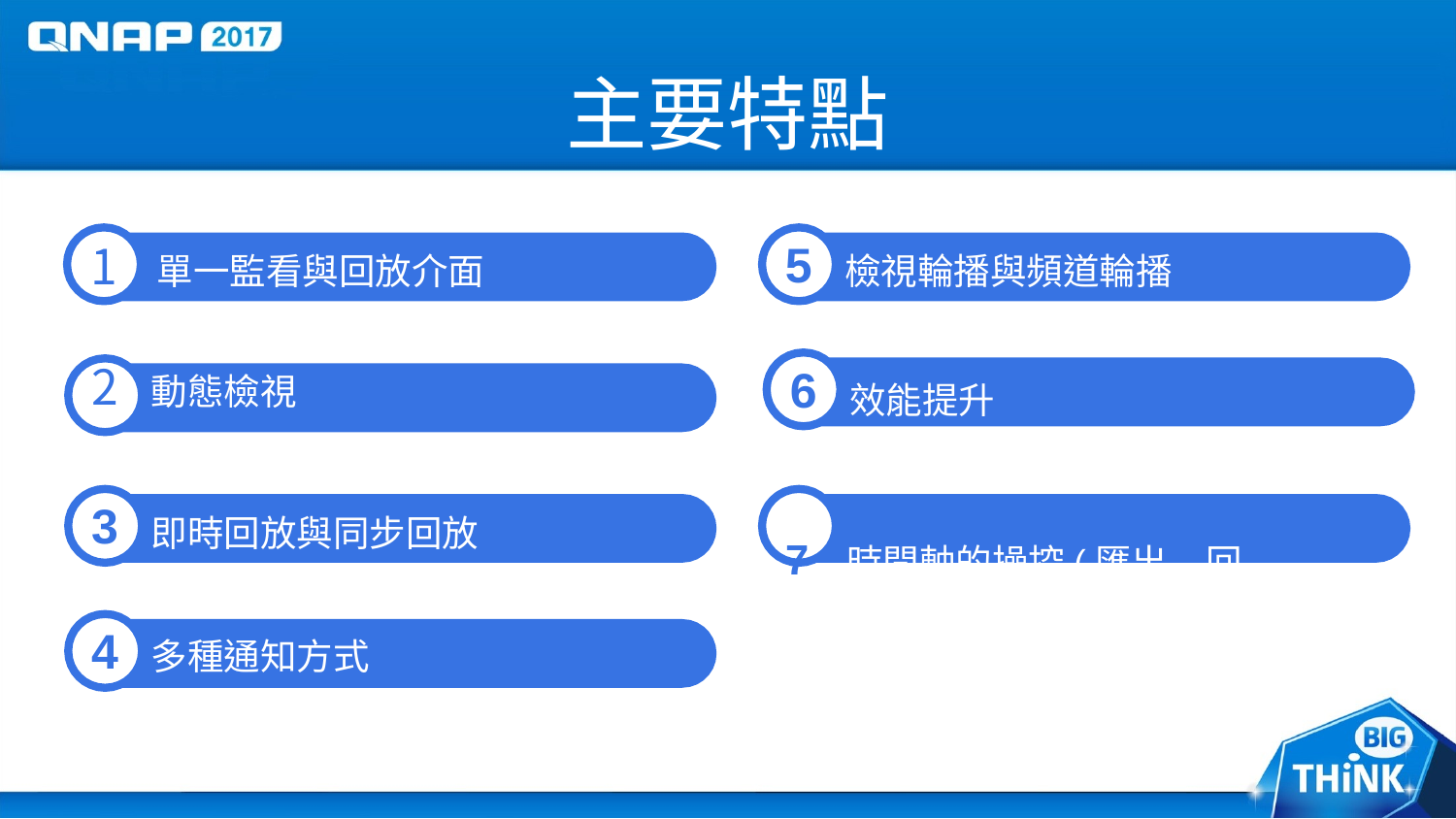

# 主要特點

5

單一監看與回放介面

動態檢視
檢視輪播與頻道輪播

效能提升

7	時間軸的操控(匯出, 回放)

6

3

即時回放與同步回放

4

多種通知方式